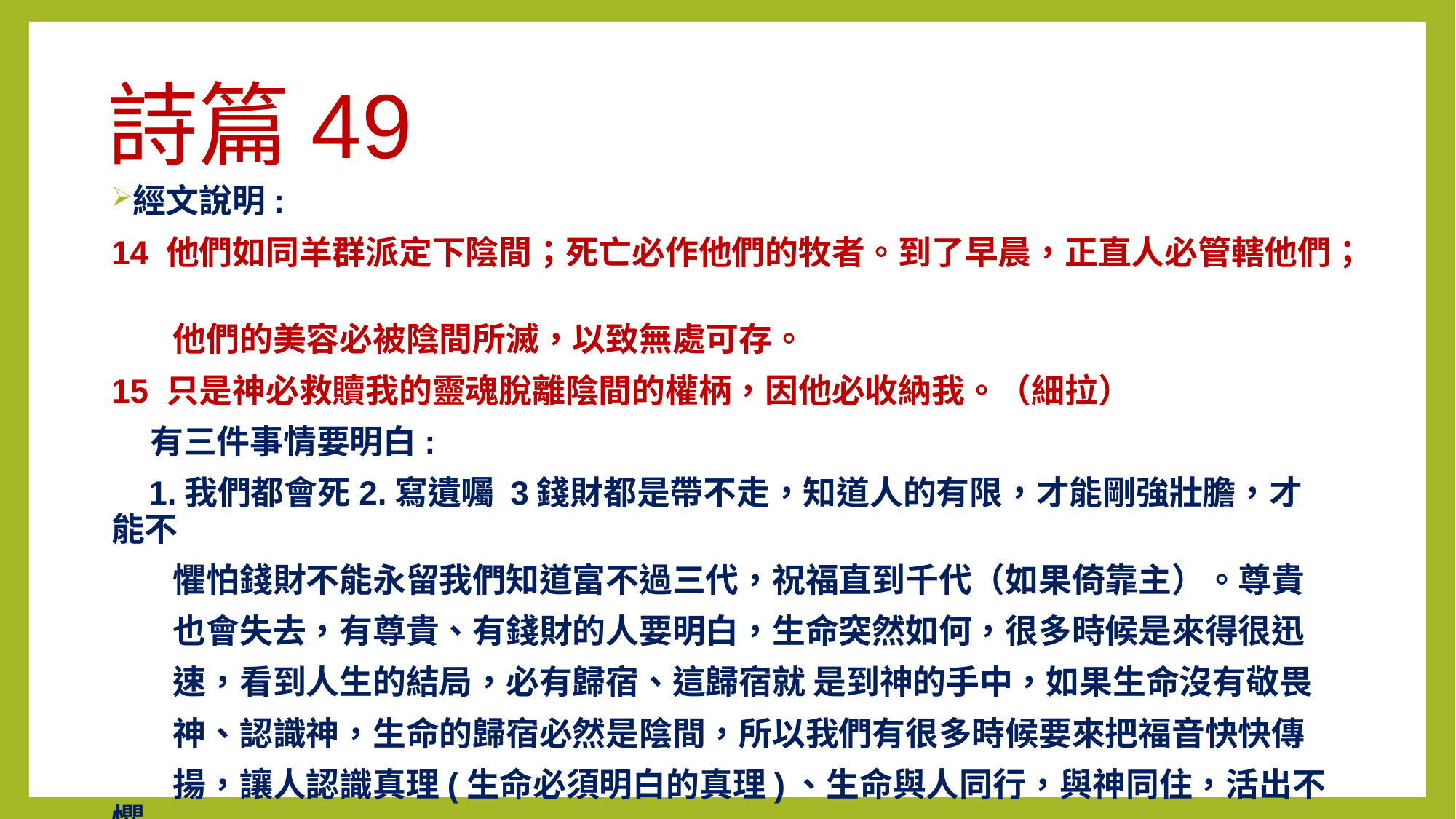

# 詩篇49
經文說明:
14 他們如同羊群派定下陰間；死亡必作他們的牧者。到了早晨，正直人必管轄他們；
       他們的美容必被陰間所滅，以致無處可存。
15 只是神必救贖我的靈魂脫離陰間的權柄，因他必收納我。（細拉）
    有三件事情要明白:
    1.我們都會死2.寫遺囑 3錢財都是帶不走，知道人的有限，才能剛強壯膽，才能不
       懼怕錢財不能永留我們知道富不過三代，祝福直到千代（如果倚靠主）。尊貴
       也會失去，有尊貴、有錢財的人要明白，生命突然如何，很多時候是來得很迅
       速，看到人生的結局，必有歸宿、這歸宿就 是到神的手中，如果生命沒有敬畏
       神、認識神，生命的歸宿必然是陰間，所以我們有很多時候要來把福音快快傳
       揚，讓人認識真理(生命必須明白的真理)、生命與人同行，與神同住，活出不懼
       怕的人生，不用懼怕的關鍵原因是神必救贖我的靈魂。